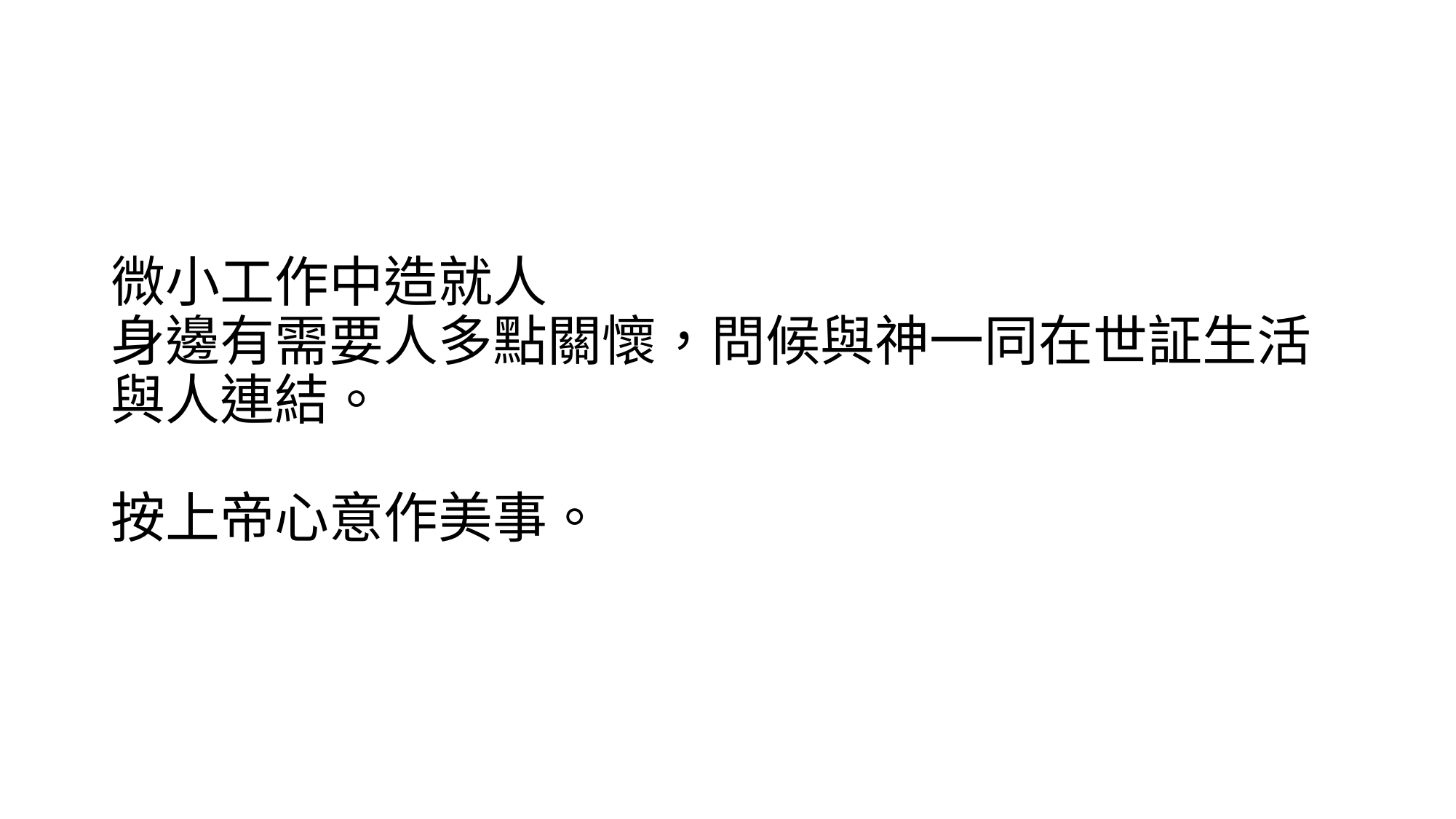

# 微小工作中造就人 身邊有需要人多點關懷，問候與神一同在世証生活與人連結。 按上帝心意作美事。